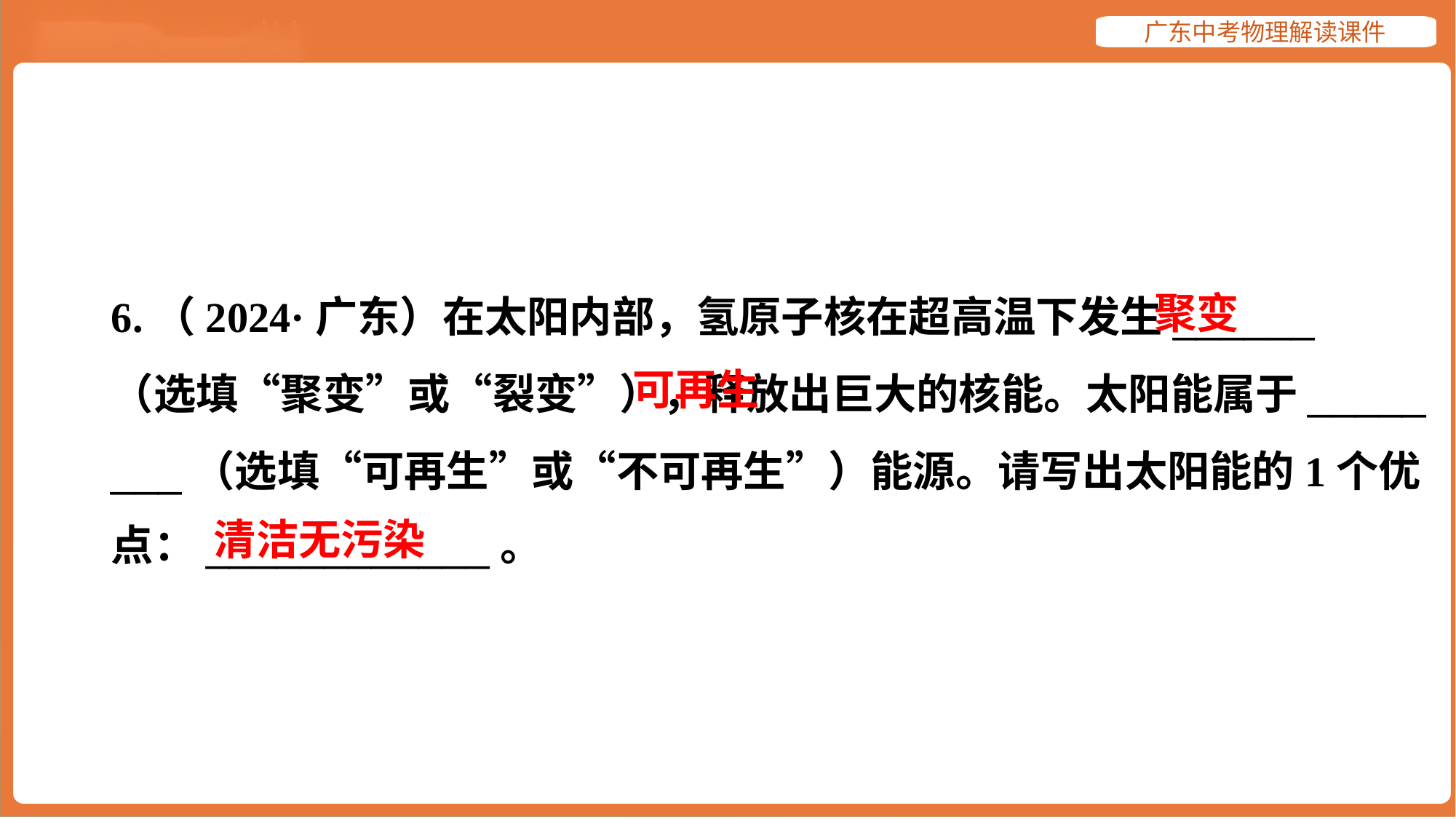

聚变
6.（2024·广东）在太阳内部，氢原子核在超高温下发生______
（选填“聚变”或“裂变”），释放出巨大的核能。太阳能属于_____
___（选填“可再生”或“不可再生”）能源。请写出太阳能的1个优
点：____________。
                                                     可再生
清洁无污染